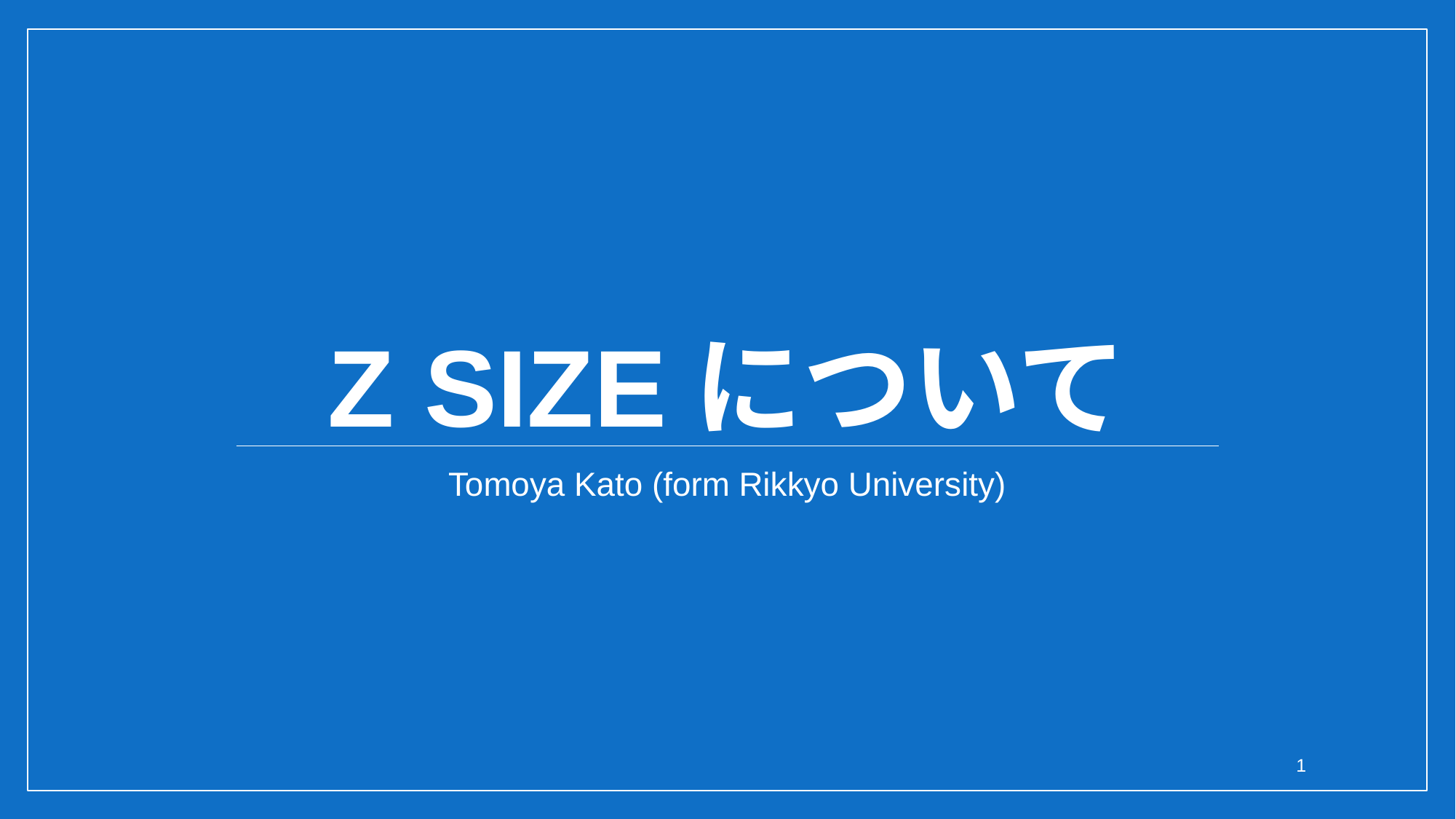

# Z sizeについて
Tomoya Kato (form Rikkyo University)
1